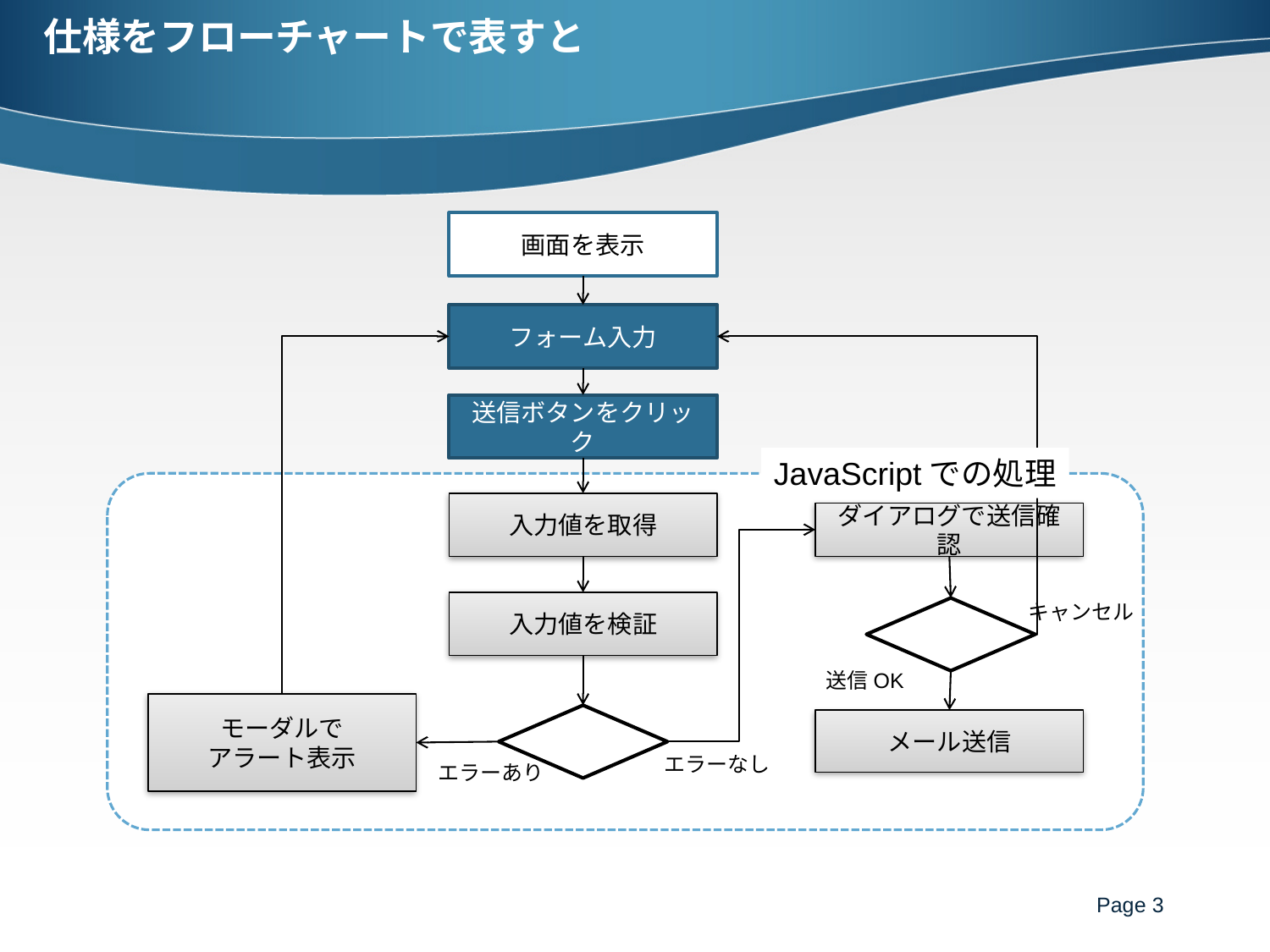

# 仕様をフローチャートで表すと
画面を表示
フォーム入力
送信ボタンをクリック
JavaScriptでの処理

入力値を取得
ダイアログで送信確認
入力値を検証
キャンセル

送信OK
モーダルで
アラート表示

メール送信
エラーなし
エラーあり
Page 3